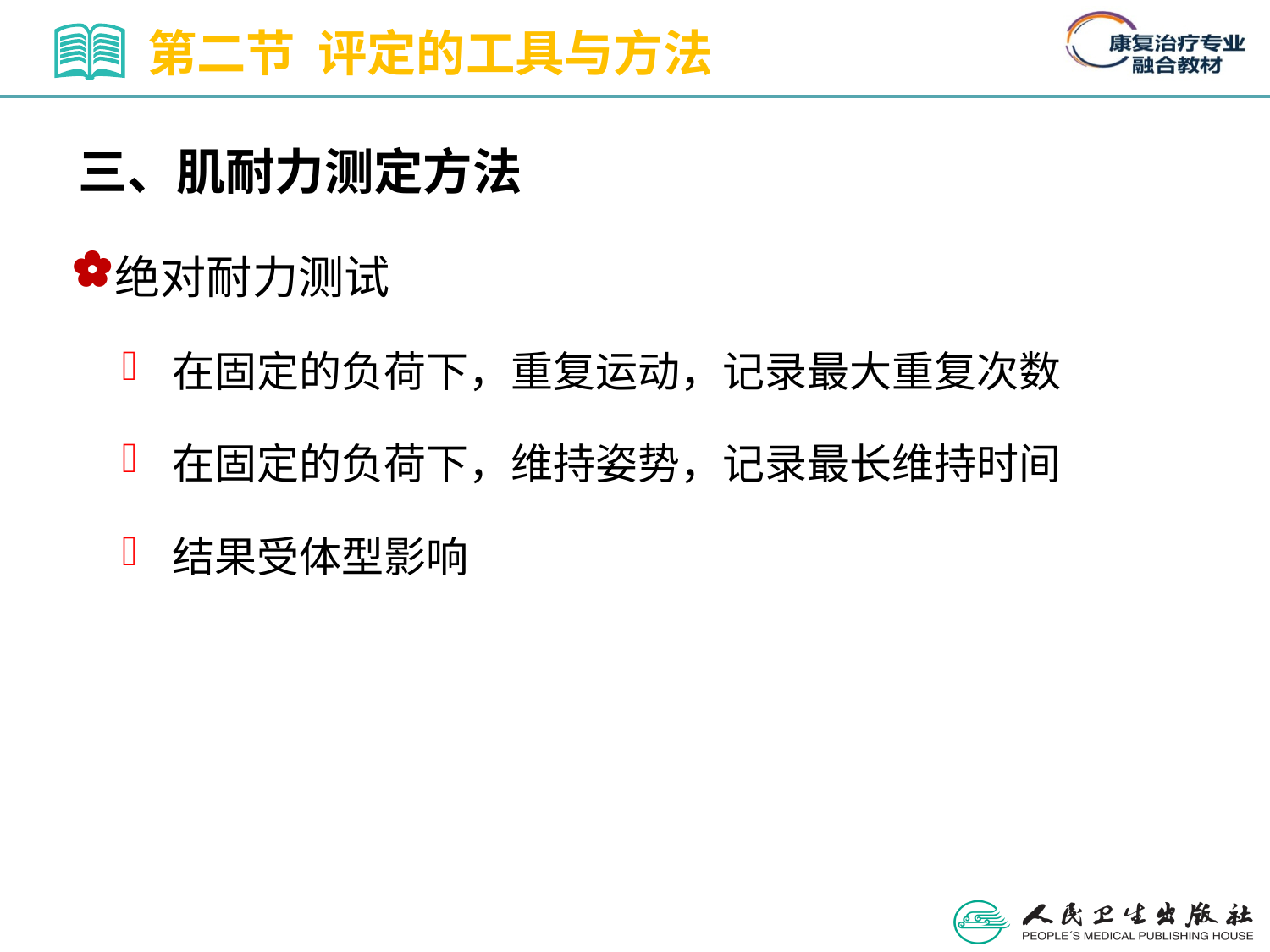

第二节  评定的工具与方法
三、肌耐力测定方法
绝对耐力测试
在固定的负荷下，重复运动，记录最大重复次数
在固定的负荷下，维持姿势，记录最长维持时间
结果受体型影响